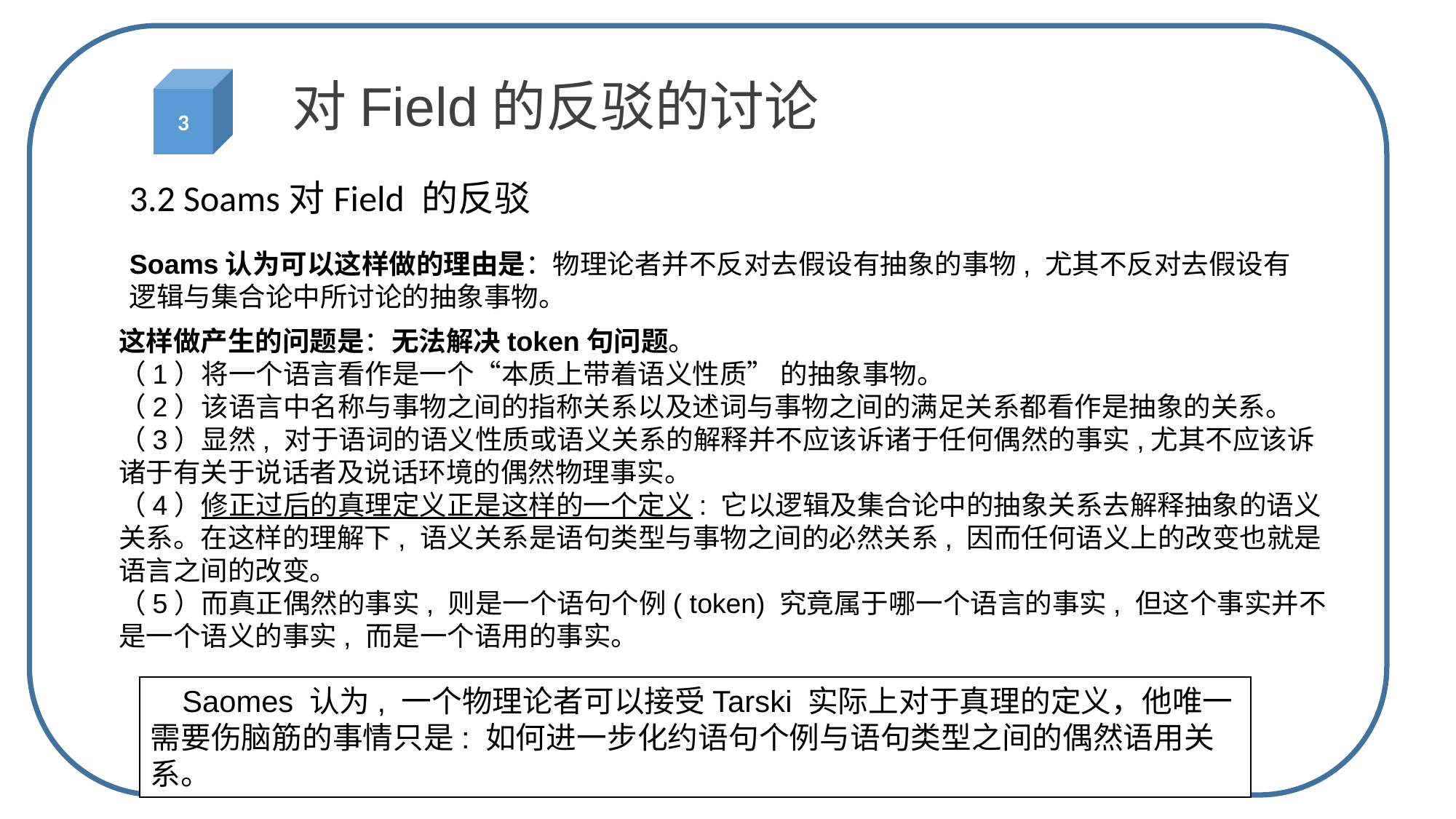

3
对Field的反驳的讨论

3.2 Soams对Field 的反驳
Soams认为可以这样做的理由是：物理论者并不反对去假设有抽象的事物, 尤其不反对去假设有逻辑与集合论中所讨论的抽象事物。
这样做产生的问题是：无法解决token句问题。
（1）将一个语言看作是一个“本质上带着语义性质” 的抽象事物。
（2）该语言中名称与事物之间的指称关系以及述词与事物之间的满足关系都看作是抽象的关系。
（3）显然, 对于语词的语义性质或语义关系的解释并不应该诉诸于任何偶然的事实,尤其不应该诉诸于有关于说话者及说话环境的偶然物理事实。
（4）修正过后的真理定义正是这样的一个定义: 它以逻辑及集合论中的抽象关系去解释抽象的语义关系。在这样的理解下, 语义关系是语句类型与事物之间的必然关系, 因而任何语义上的改变也就是语言之间的改变。
（5）而真正偶然的事实, 则是一个语句个例( token) 究竟属于哪一个语言的事实, 但这个事实并不是一个语义的事实, 而是一个语用的事实。
Saomes 认为, 一个物理论者可以接受Tarski 实际上对于真理的定义，他唯一需要伤脑筋的事情只是: 如何进一步化约语句个例与语句类型之间的偶然语用关系。